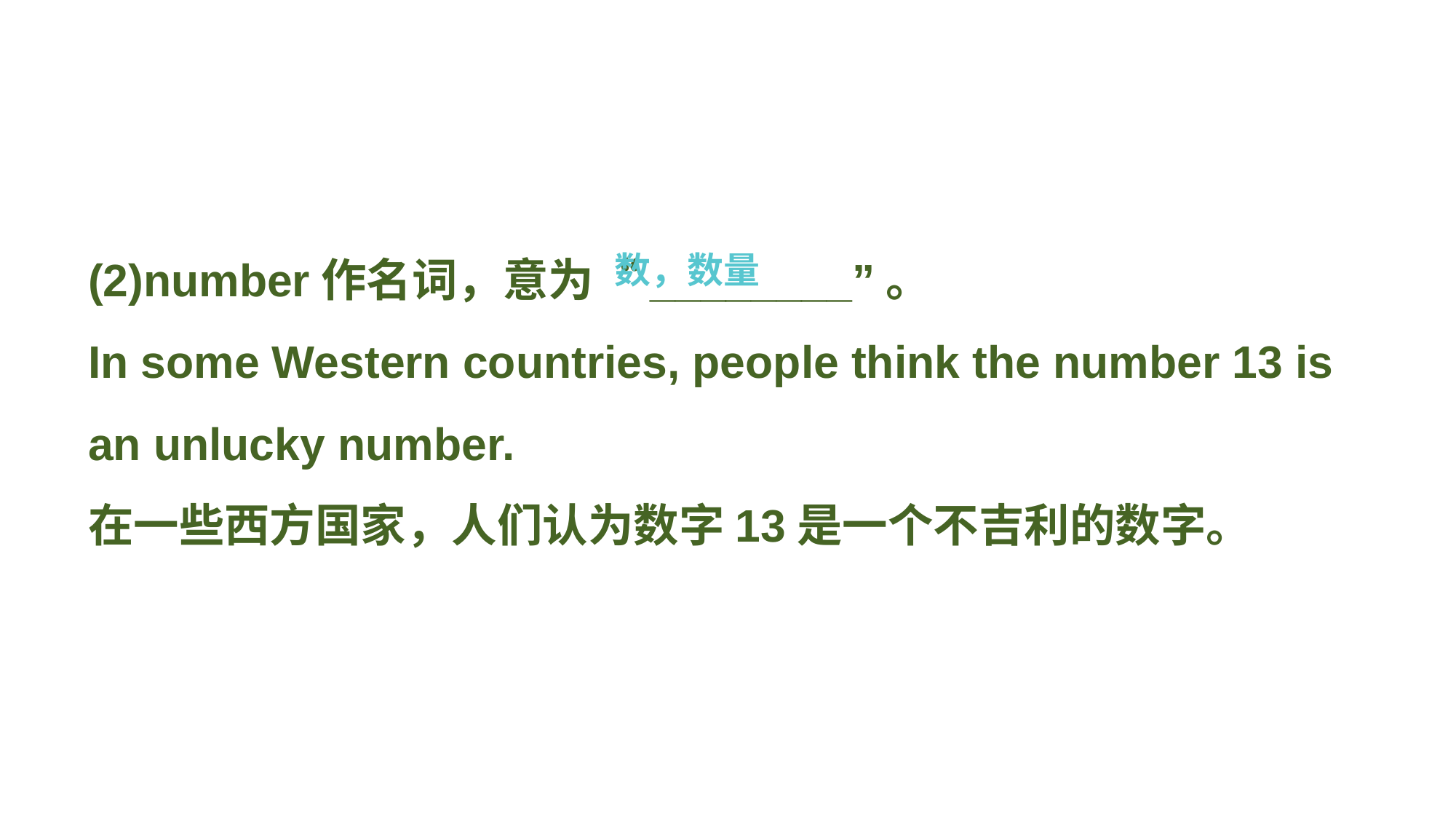

(2)number作名词，意为“________”。
In some Western countries, people think the number 13 is an unlucky number.
在一些西方国家，人们认为数字13是一个不吉利的数字。

数，数量